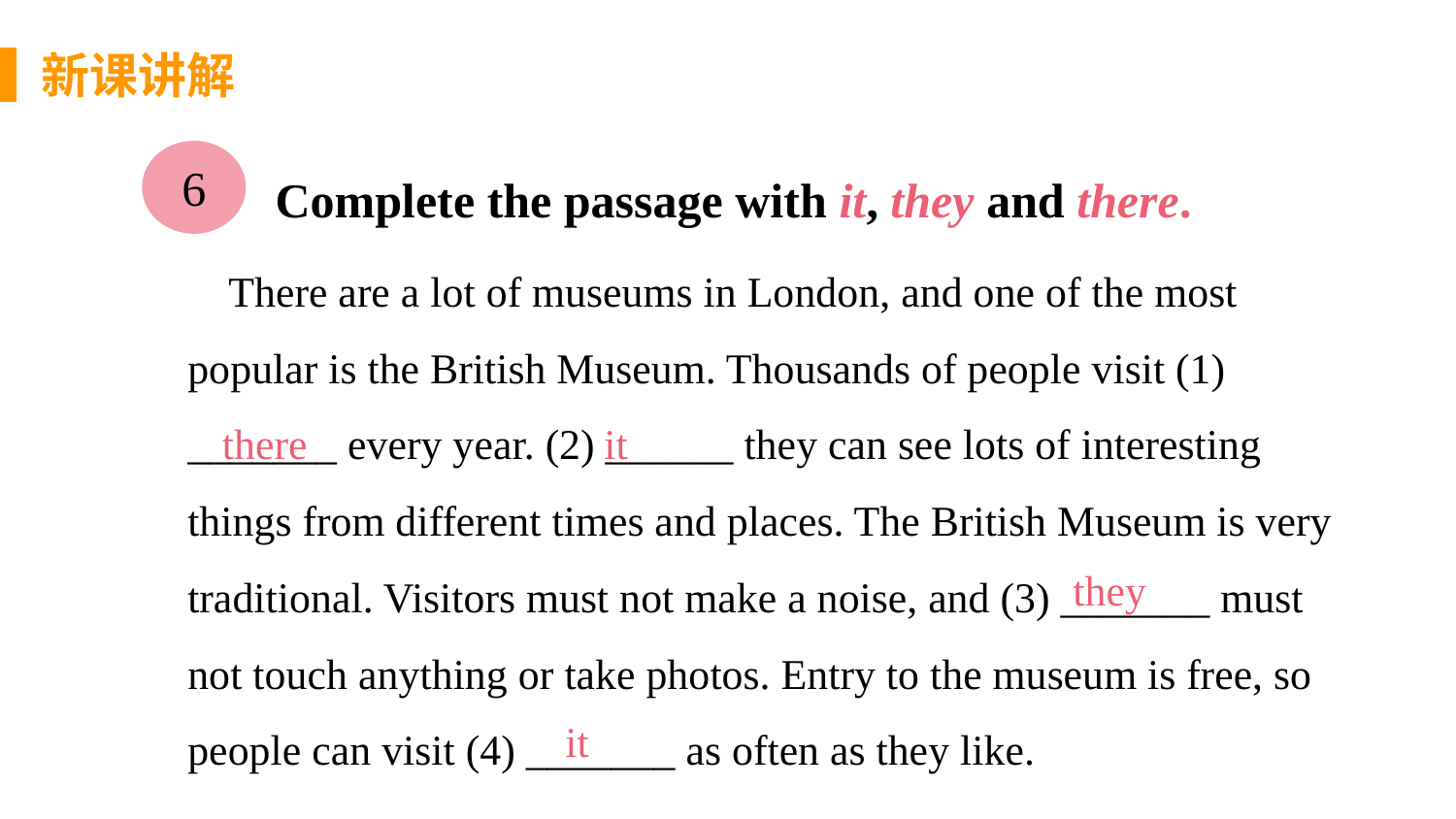

新课讲解

Complete the passage with it, they and there.
6
    There are a lot of museums in London, and one of the most popular is the British Museum. Thousands of people visit (1) _______ every year. (2) ______ they can see lots of interesting things from different times and places. The British Museum is very traditional. Visitors must not make a noise, and (3) _______ must not touch anything or take photos. Entry to the museum is free, so people can visit (4) _______ as often as they like.
there
it
they
it